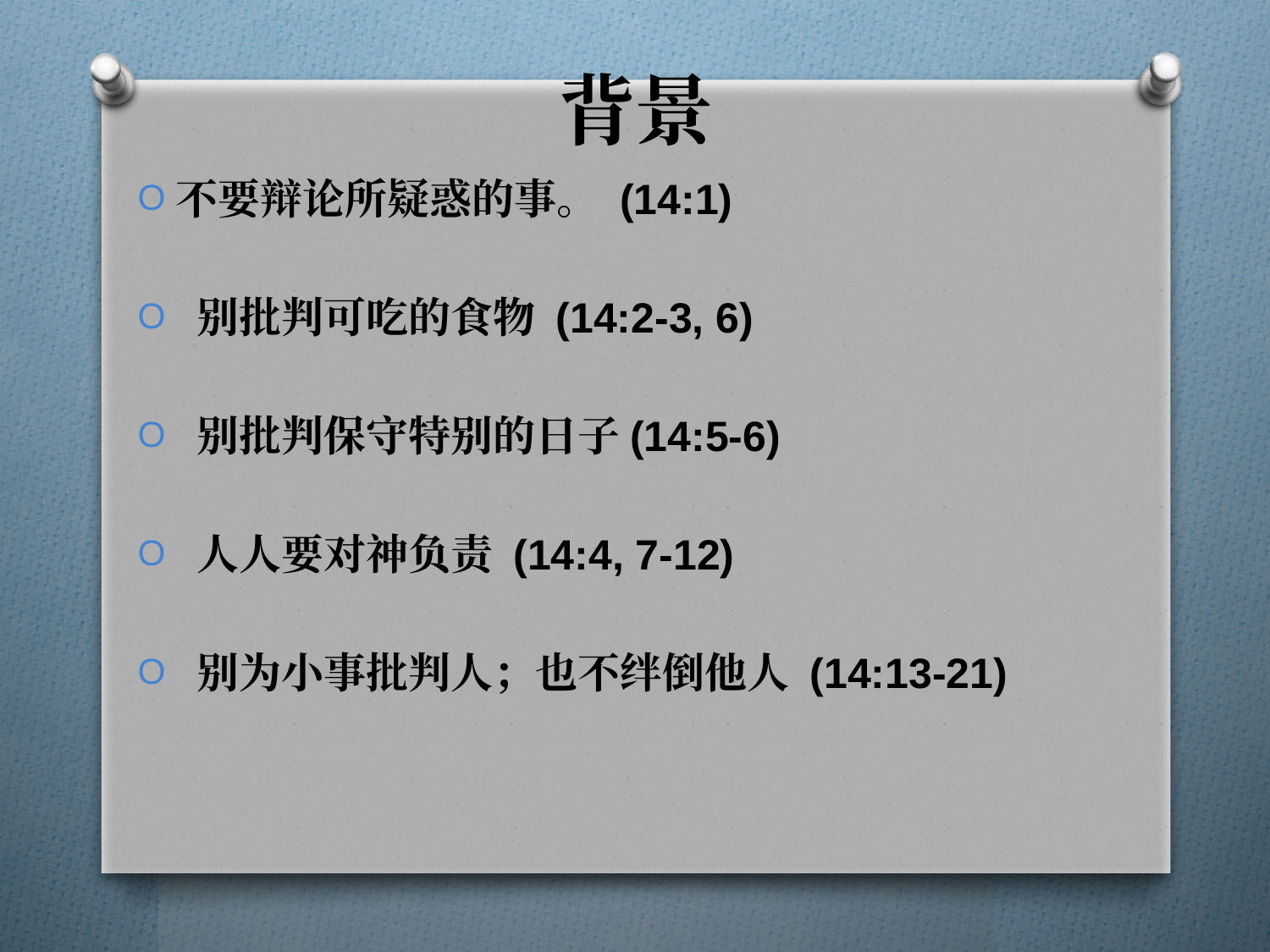

# 背景
不要辩论所疑惑的事。 (14:1)

 别批判可吃的食物 (14:2-3, 6)

 别批判保守特别的日子(14:5-6)

 人人要对神负责 (14:4, 7-12)

 别为小事批判人；也不绊倒他人 (14:13-21)